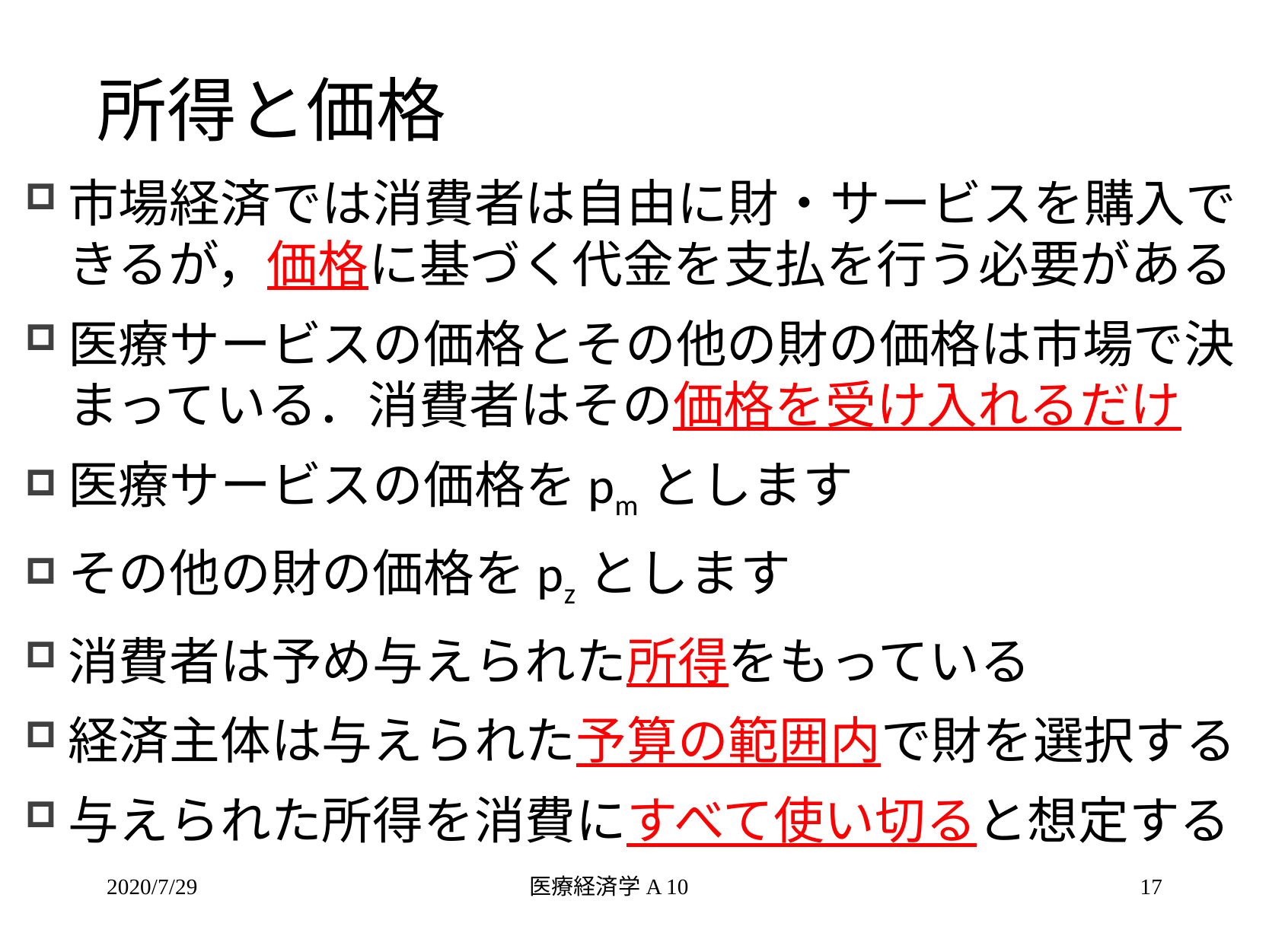

# 所得と価格
市場経済では消費者は自由に財・サービスを購入できるが，価格に基づく代金を支払を行う必要がある
医療サービスの価格とその他の財の価格は市場で決まっている．消費者はその価格を受け入れるだけ
医療サービスの価格をpmとします
その他の財の価格をpzとします
消費者は予め与えられた所得をもっている
経済主体は与えられた予算の範囲内で財を選択する
与えられた所得を消費にすべて使い切ると想定する

2020/7/29
医療経済学A 10
17